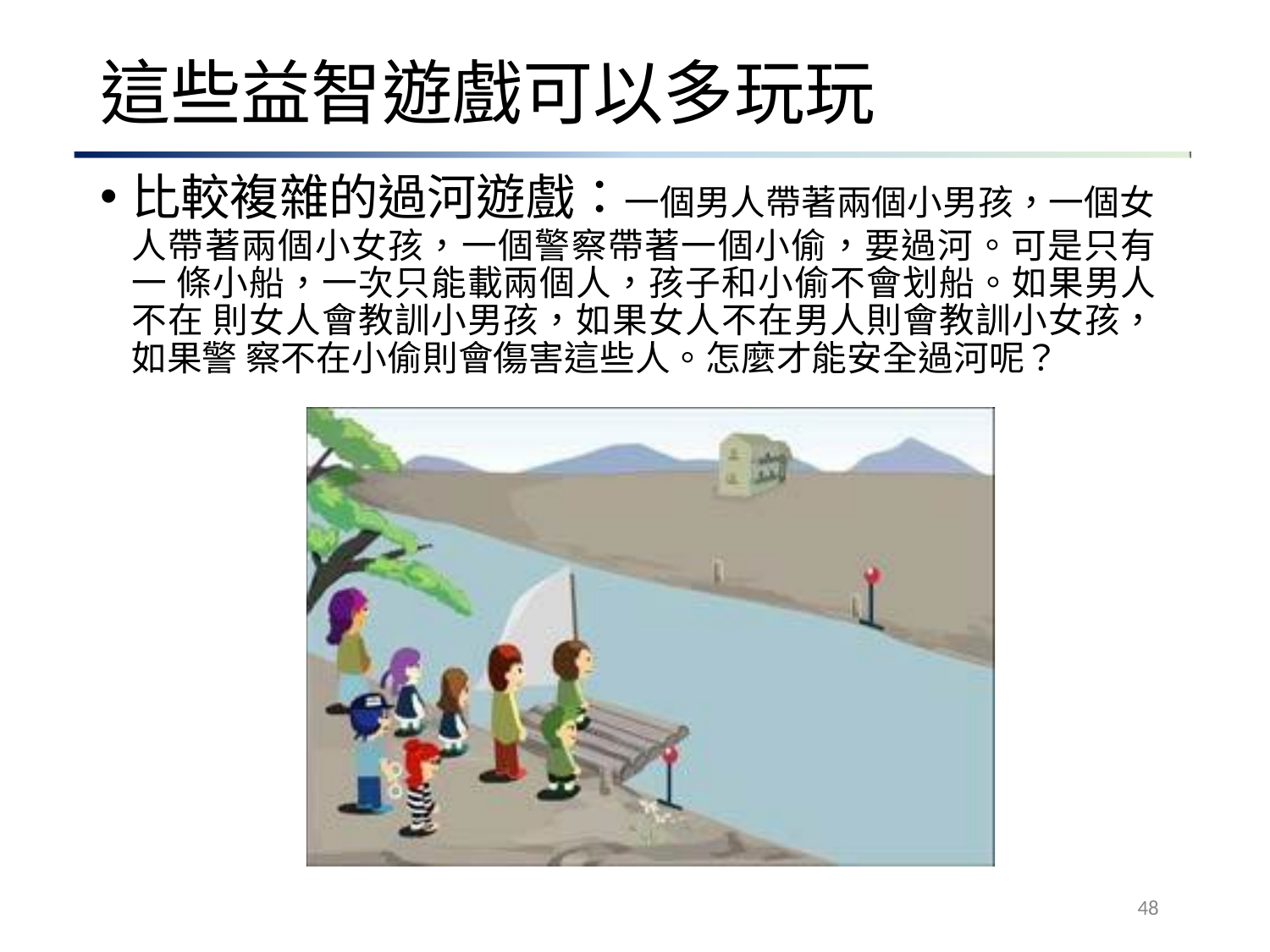

# 這些益智遊戲可以多玩玩
比較複雜的過河遊戲：一個男人帶著兩個小男孩，一個女
人帶著兩個小女孩，一個警察帶著一個小偷，要過河。可是只有一 條小船，一次只能載兩個人，孩子和小偷不會划船。如果男人不在 則女人會教訓小男孩，如果女人不在男人則會教訓小女孩，如果警 察不在小偷則會傷害這些人。怎麼才能安全過河呢？

48